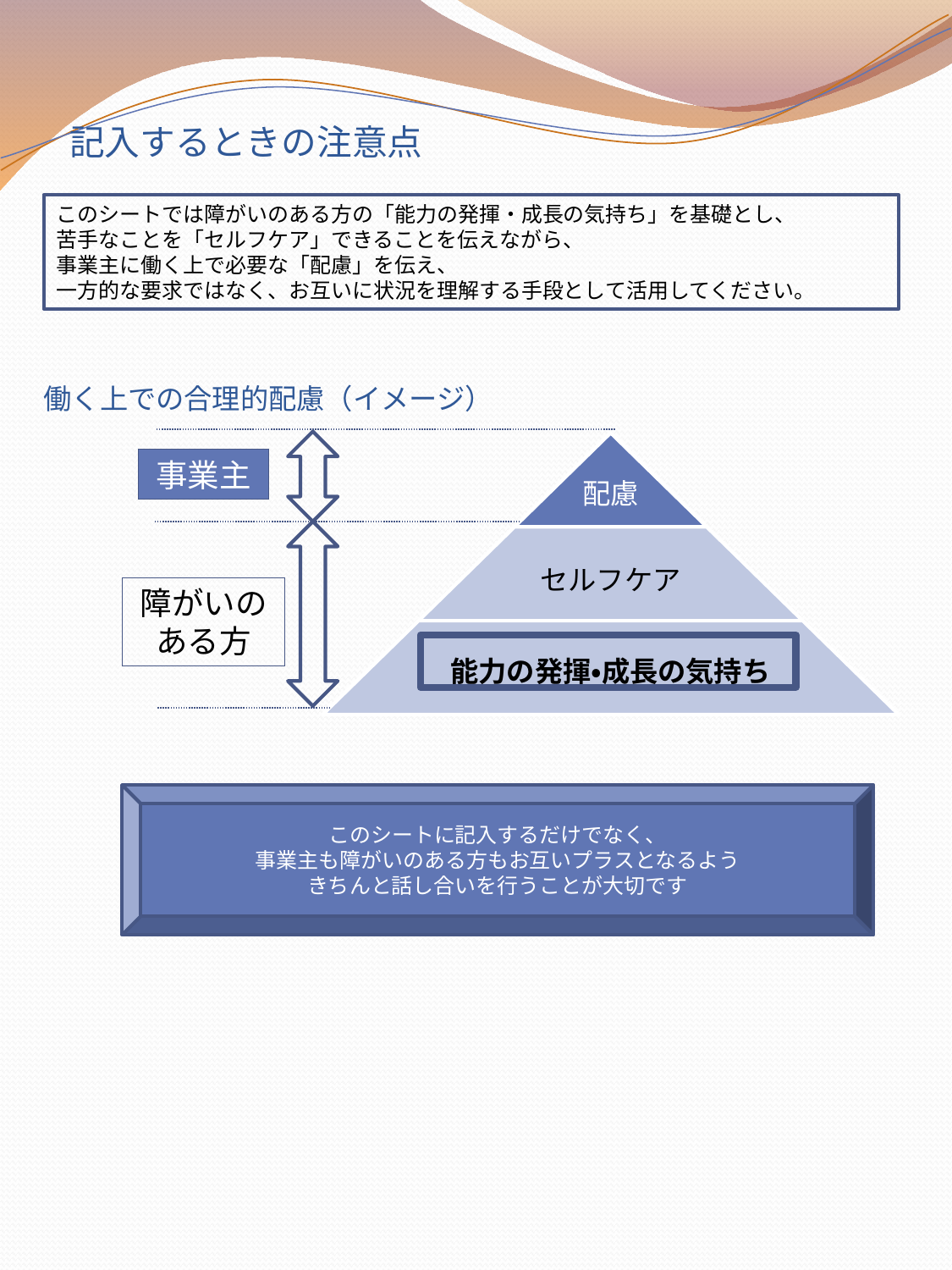

記入するときの注意点
このシートでは障がいのある方の「能力の発揮・成長の気持ち」を基礎とし、
苦手なことを「セルフケア」できることを伝えながら、
事業主に働く上で必要な「配慮」を伝え、
一方的な要求ではなく、お互いに状況を理解する手段として活用してください。
# 働く上での合理的配慮（イメージ）
配慮
セルフケア
能力の発揮・成長の気持ち
事業主

障がいのある方

このシートに記入するだけでなく、
事業主も障がいのある方もお互いプラスとなるよう
きちんと話し合いを行うことが大切です